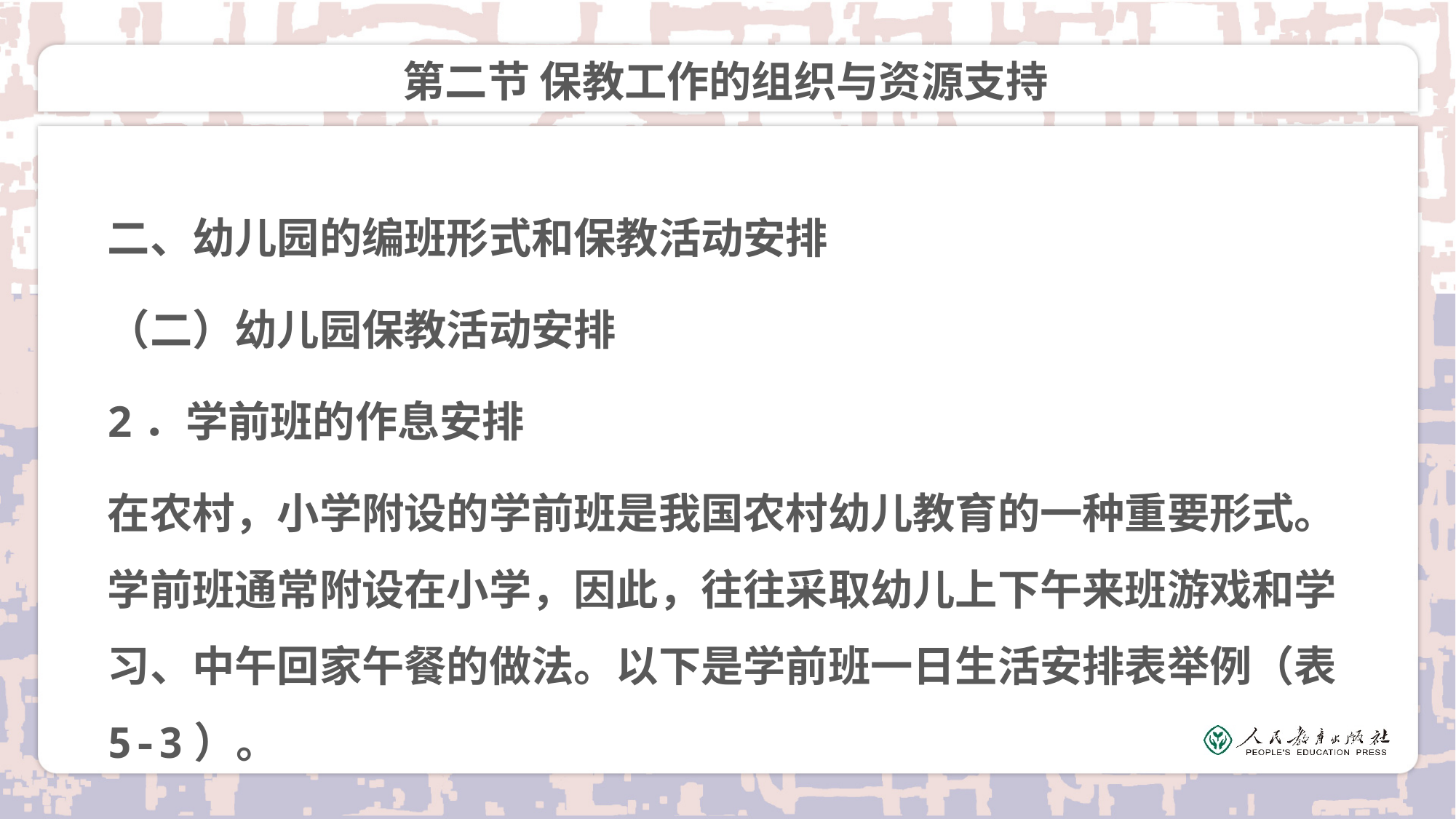

# 第二节 保教工作的组织与资源支持
二、幼儿园的编班形式和保教活动安排
（二）幼儿园保教活动安排
2．学前班的作息安排
在农村，小学附设的学前班是我国农村幼儿教育的一种重要形式。学前班通常附设在小学，因此，往往采取幼儿上下午来班游戏和学习、中午回家午餐的做法。以下是学前班一日生活安排表举例（表5-3）。